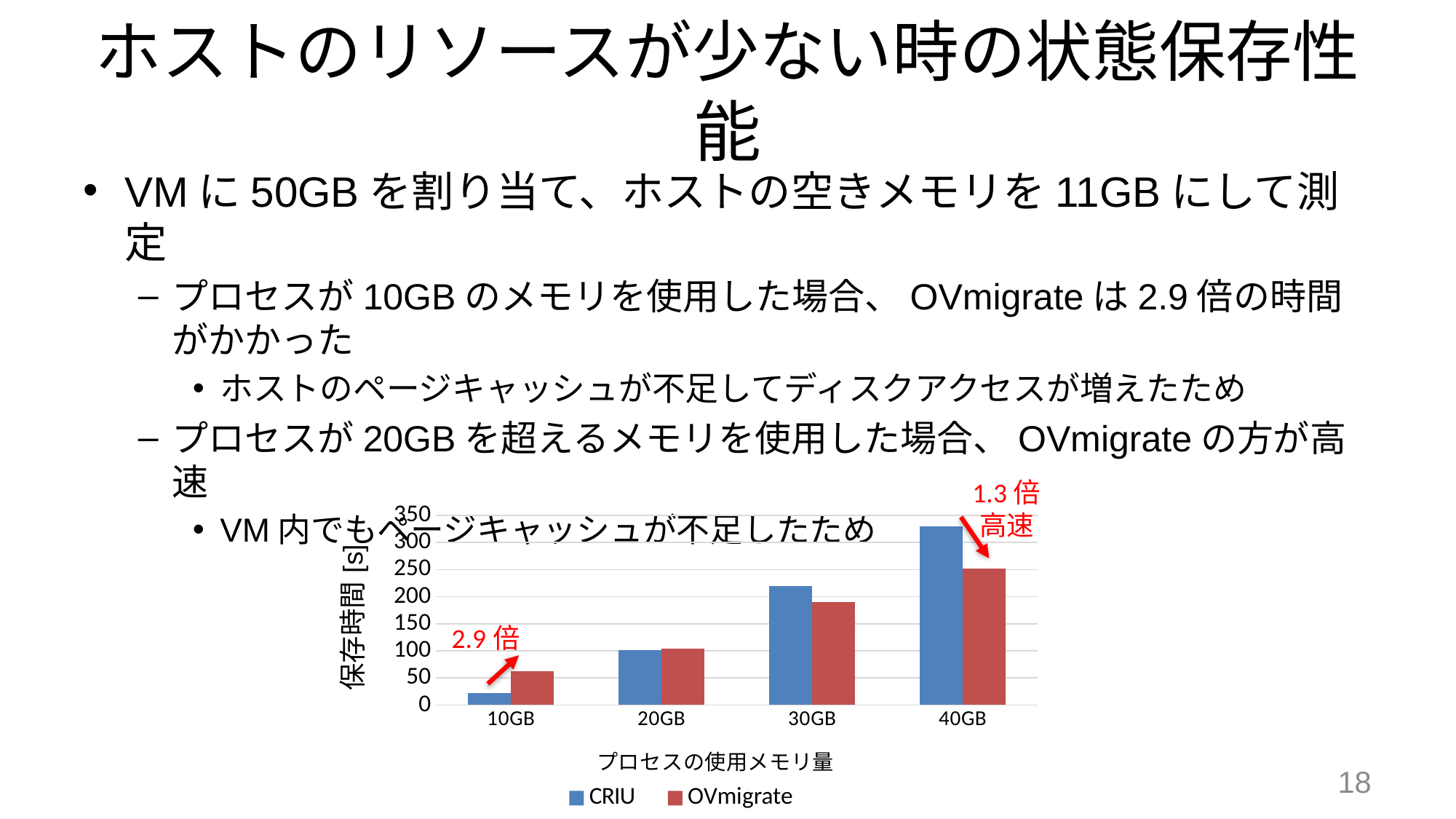

# ホストのリソースが少ない時の状態保存性能
VMに50GBを割り当て、ホストの空きメモリを11GBにして測定
プロセスが10GBのメモリを使用した場合、OVmigrateは2.9倍の時間がかかった
ホストのページキャッシュが不足してディスクアクセスが増えたため
プロセスが20GBを超えるメモリを使用した場合、OVmigrateの方が高速
VM内でもページキャッシュが不足したため

### Chart

| Category | CRIU | OVmigrate |
|---|---|---|
| 10GB | 21.63901111111111 | 62.25232222222222 |
| 20GB | 100.85707222222221 | 103.93046666666667 |
| 30GB | 220.0975777777778 | 190.07753333333332 |
| 40GB | 330.4392 | 251.68982222222223 |
1.3倍
高速
2.9倍
18